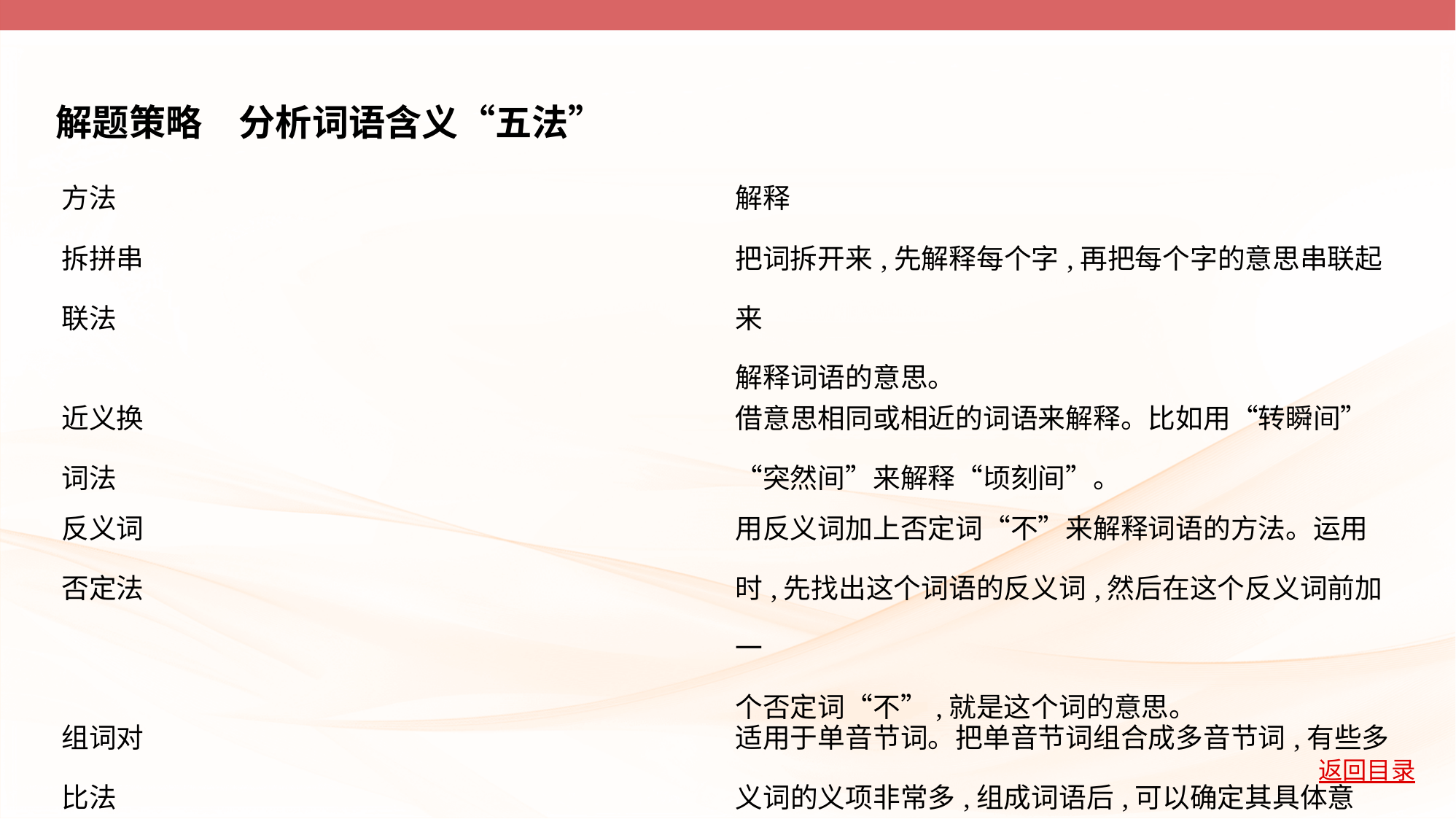

解题策略　分析词语含义“五法”
| 方法 | 解释 |
| --- | --- |
| 拆拼串 联法 | 把词拆开来,先解释每个字,再把每个字的意思串联起来 解释词语的意思。 |
| 近义换 词法 | 借意思相同或相近的词语来解释。比如用“转瞬间” “突然间”来解释“顷刻间”。 |
| 反义词 否定法 | 用反义词加上否定词“不”来解释词语的方法。运用 时,先找出这个词语的反义词,然后在这个反义词前加一 个否定词“不”,就是这个词的意思。 |
| 组词对 比法 | 适用于单音节词。把单音节词组合成多音节词,有些多 义词的义项非常多,组成词语后,可以确定其具体意思。 |